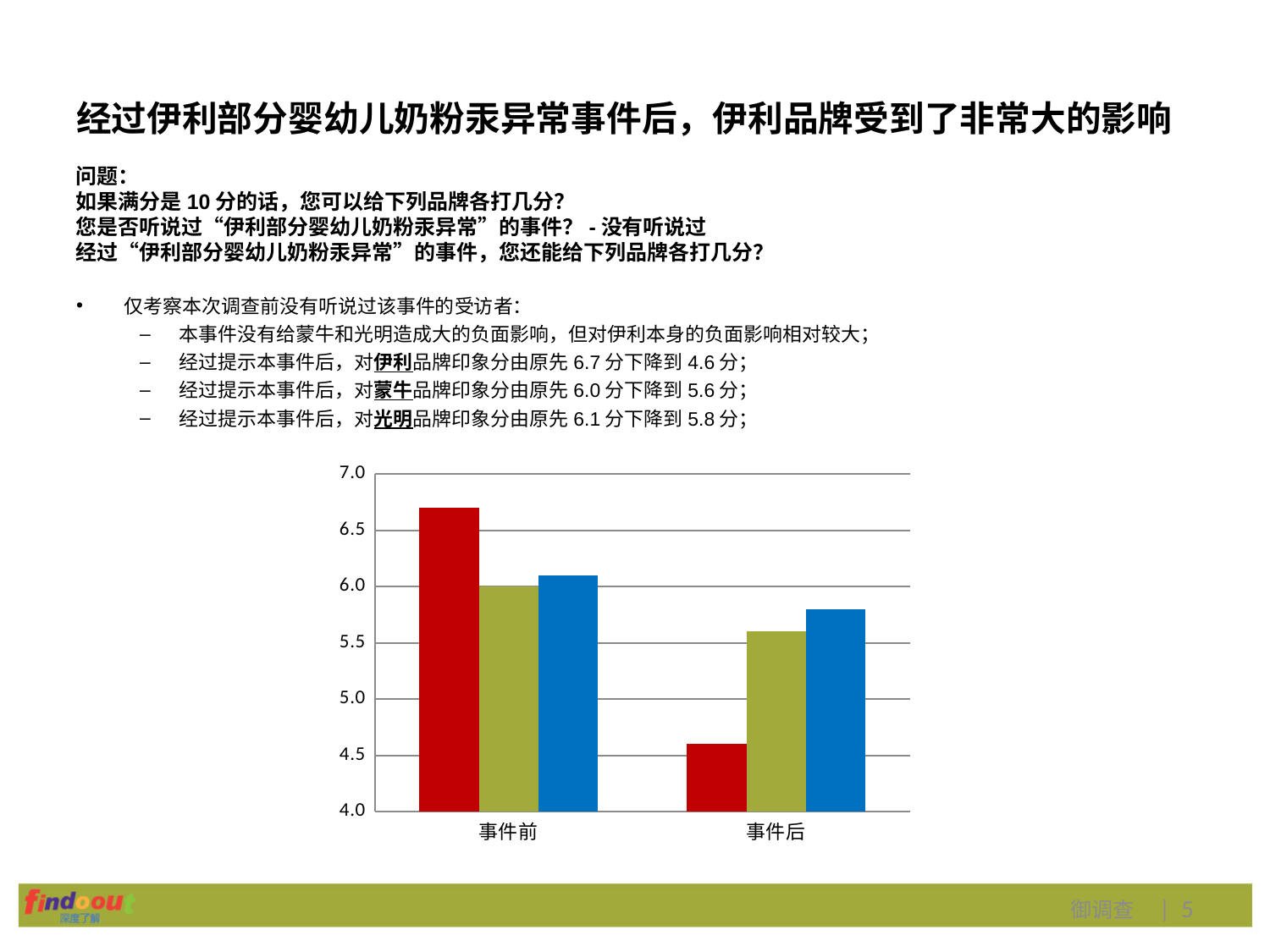

# 经过伊利部分婴幼儿奶粉汞异常事件后，伊利品牌受到了非常大的影响
问题：
如果满分是10分的话，您可以给下列品牌各打几分？
您是否听说过“伊利部分婴幼儿奶粉汞异常”的事件？-没有听说过
经过“伊利部分婴幼儿奶粉汞异常”的事件，您还能给下列品牌各打几分？
仅考察本次调查前没有听说过该事件的受访者：
本事件没有给蒙牛和光明造成大的负面影响，但对伊利本身的负面影响相对较大；
经过提示本事件后，对伊利品牌印象分由原先6.7分下降到4.6分；
经过提示本事件后，对蒙牛品牌印象分由原先6.0分下降到5.6分；
经过提示本事件后，对光明品牌印象分由原先6.1分下降到5.8分；

### Chart

| Category | 伊利 | 蒙牛 | 光明 |
|---|---|---|---|
| 事件前 | 6.7 | 6.0 | 6.1 |
| 事件后 | 4.6 | 5.6 | 5.8 |
御调查   |  5